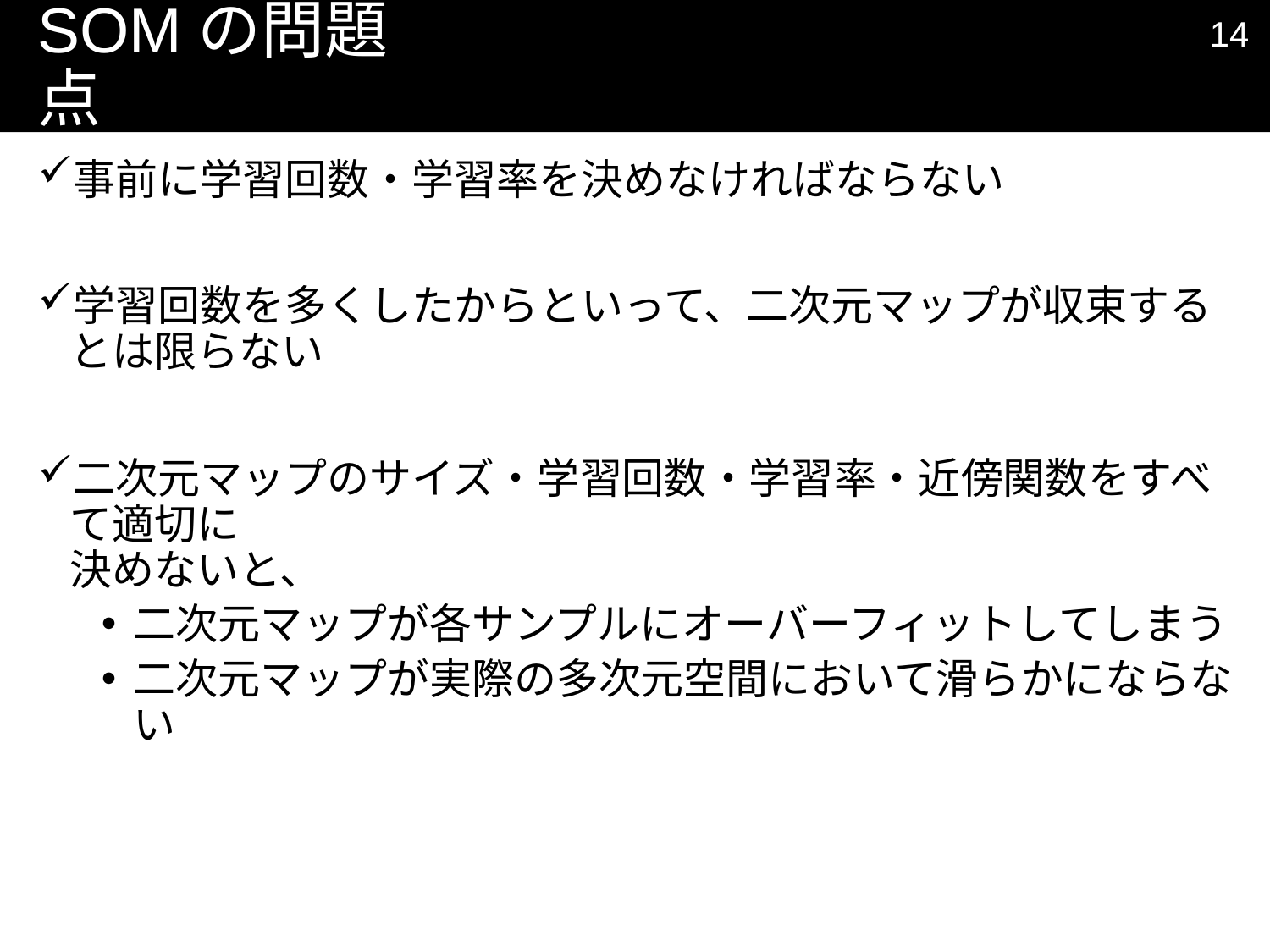

14
# SOMの問題点
事前に学習回数・学習率を決めなければならない

学習回数を多くしたからといって、二次元マップが収束するとは限らない

二次元マップのサイズ・学習回数・学習率・近傍関数をすべて適切に
決めないと、
二次元マップが各サンプルにオーバーフィットしてしまう
二次元マップが実際の多次元空間において滑らかにならない